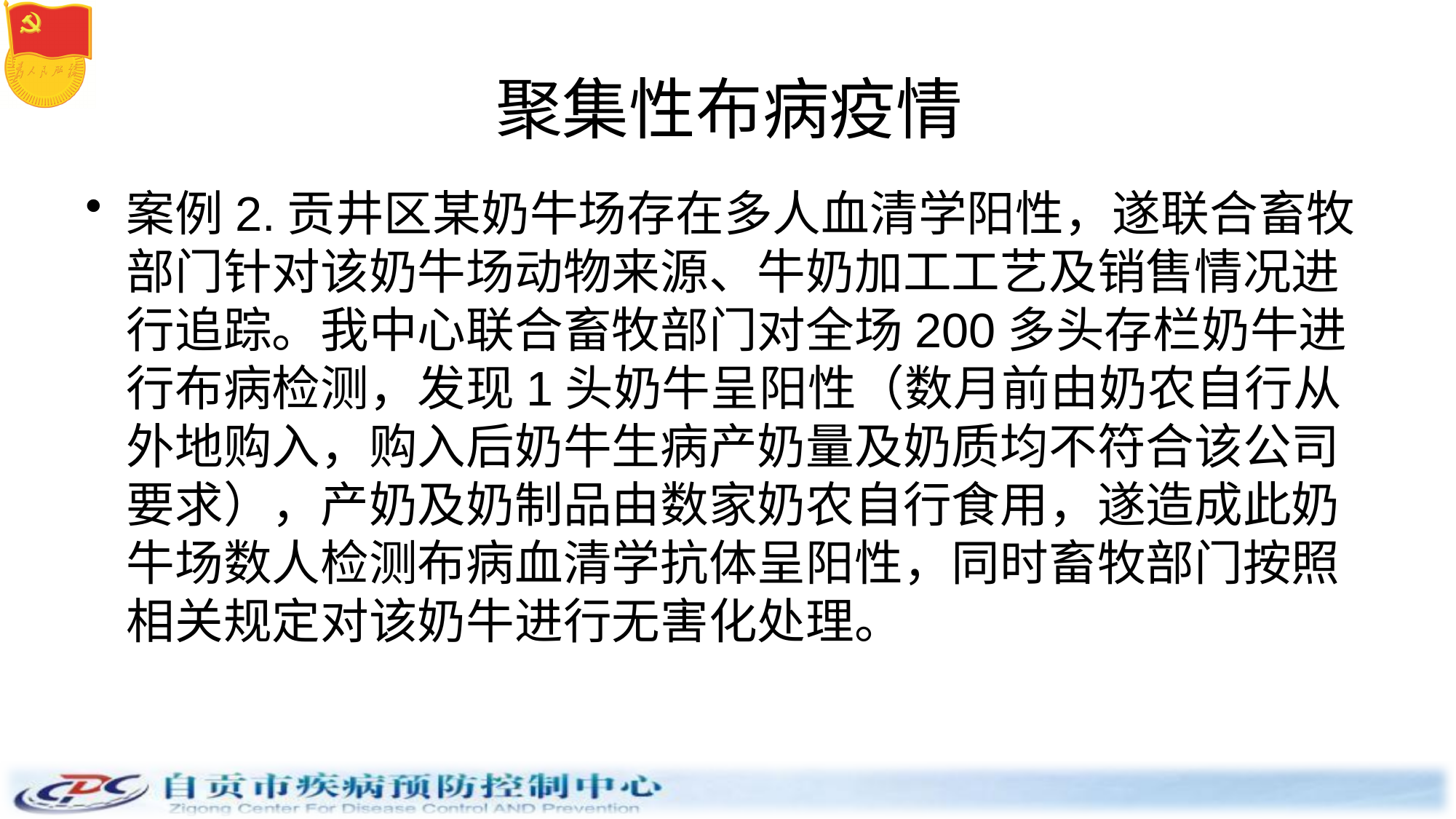

# 聚集性布病疫情
案例2.贡井区某奶牛场存在多人血清学阳性，遂联合畜牧部门针对该奶牛场动物来源、牛奶加工工艺及销售情况进行追踪。我中心联合畜牧部门对全场200多头存栏奶牛进行布病检测，发现1头奶牛呈阳性（数月前由奶农自行从外地购入，购入后奶牛生病产奶量及奶质均不符合该公司要求），产奶及奶制品由数家奶农自行食用，遂造成此奶牛场数人检测布病血清学抗体呈阳性，同时畜牧部门按照相关规定对该奶牛进行无害化处理。